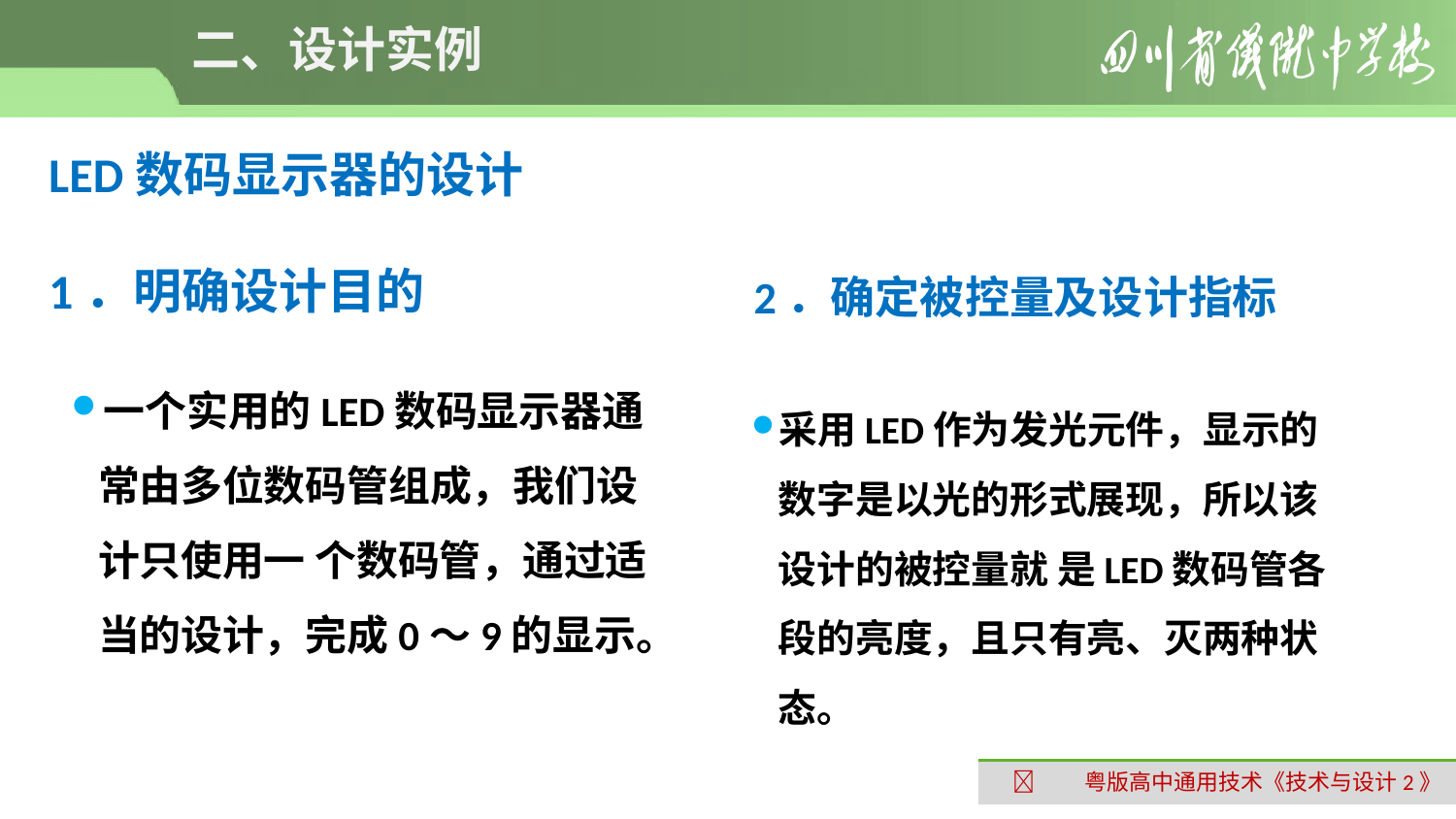

# 二、设计实例
LED数码显示器的设计

1．明确设计目的

2．确定被控量及设计指标
一个实用的LED数码显示器通常由多位数码管组成，我们设计只使用一 个数码管，通过适当的设计，完成0～9的显示。
采用LED作为发光元件，显示的数字是以光的形式展现，所以该设计的被控量就 是LED数码管各段的亮度，且只有亮、灭两种状态。